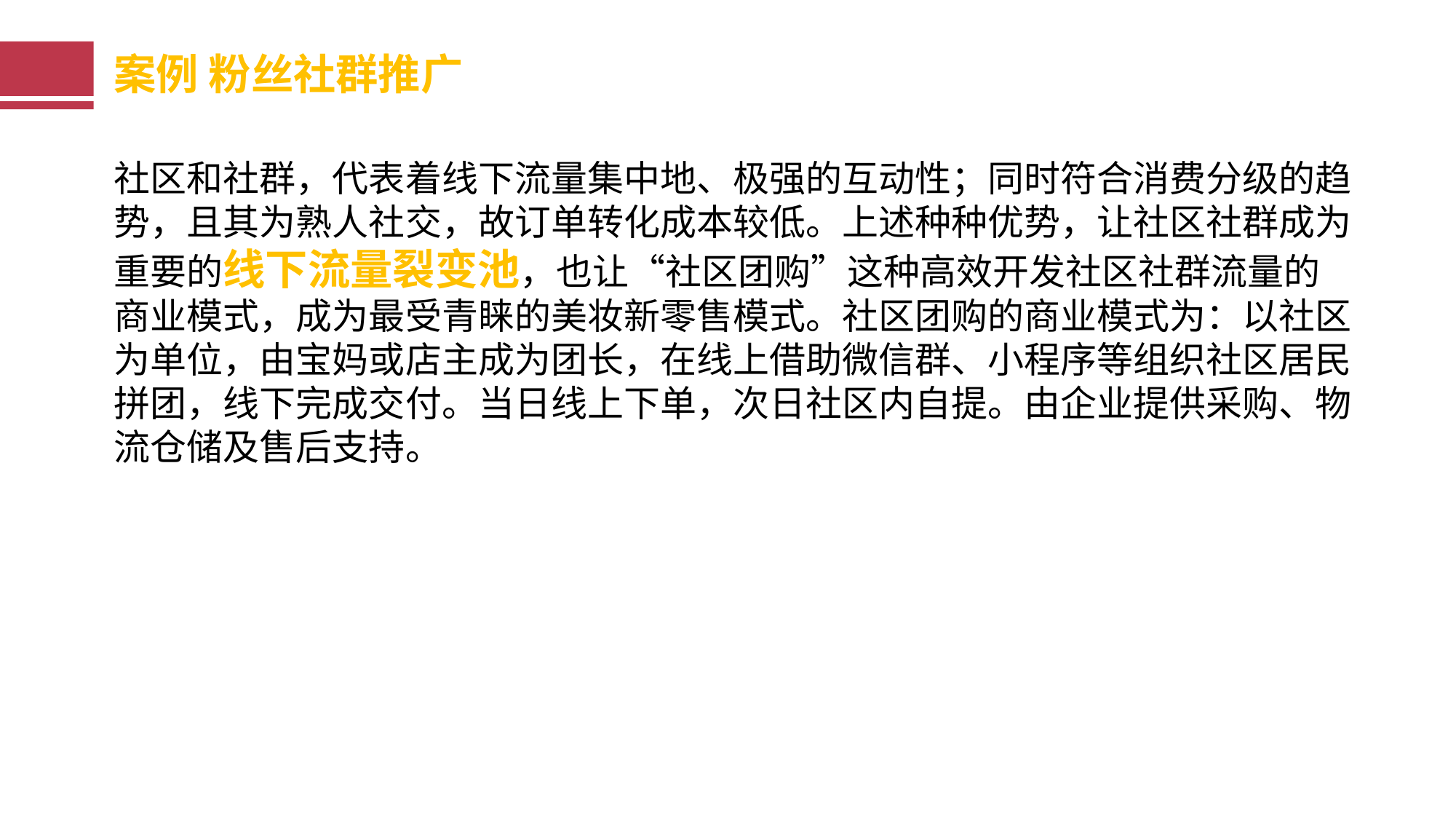

案例 粉丝社群推广

社区和社群，代表着线下流量集中地、极强的互动性；同时符合消费分级的趋势，且其为熟人社交，故订单转化成本较低。上述种种优势，让社区社群成为重要的线下流量裂变池，也让“社区团购”这种高效开发社区社群流量的商业模式，成为最受青睐的美妆新零售模式。社区团购的商业模式为：以社区为单位，由宝妈或店主成为团长，在线上借助微信群、小程序等组织社区居民拼团，线下完成交付。当日线上下单，次日社区内自提。由企业提供采购、物流仓储及售后支持。